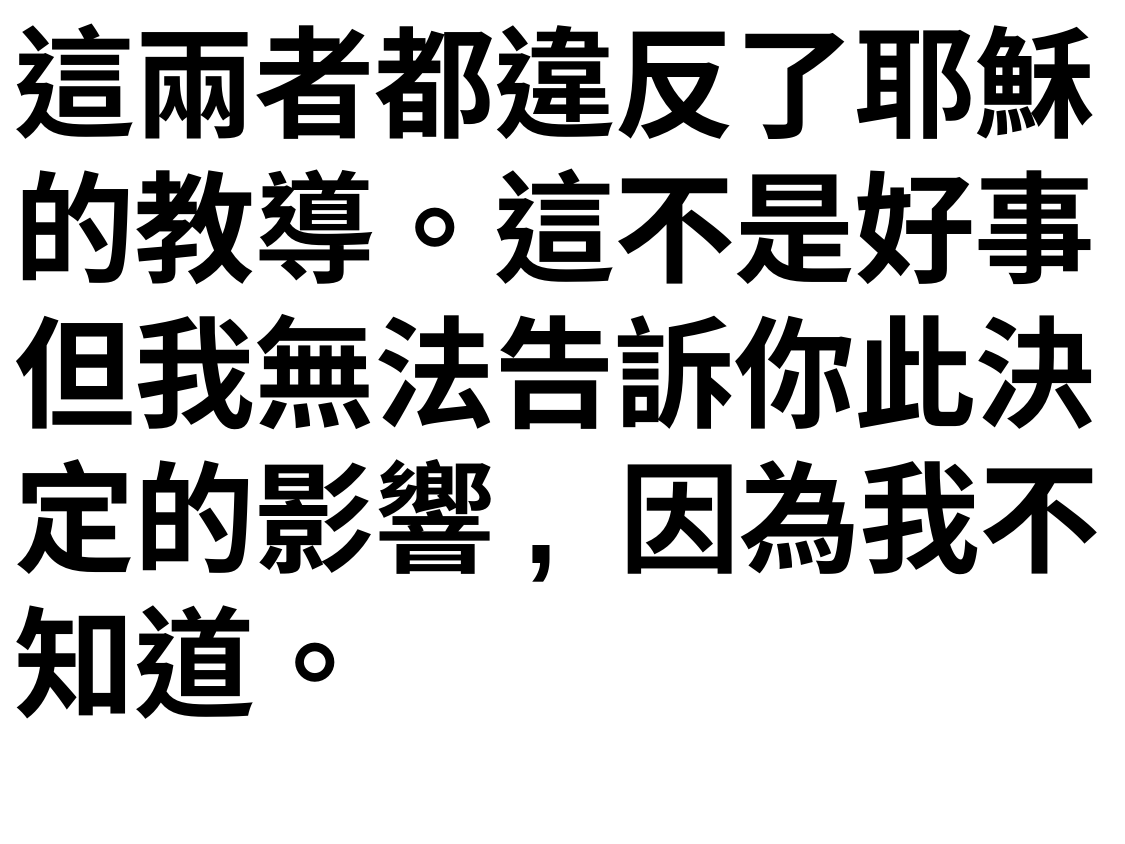

這兩者都違反了耶穌的教導。這不是好事,但我無法告訴你此決定的影響, 因為我不知道。